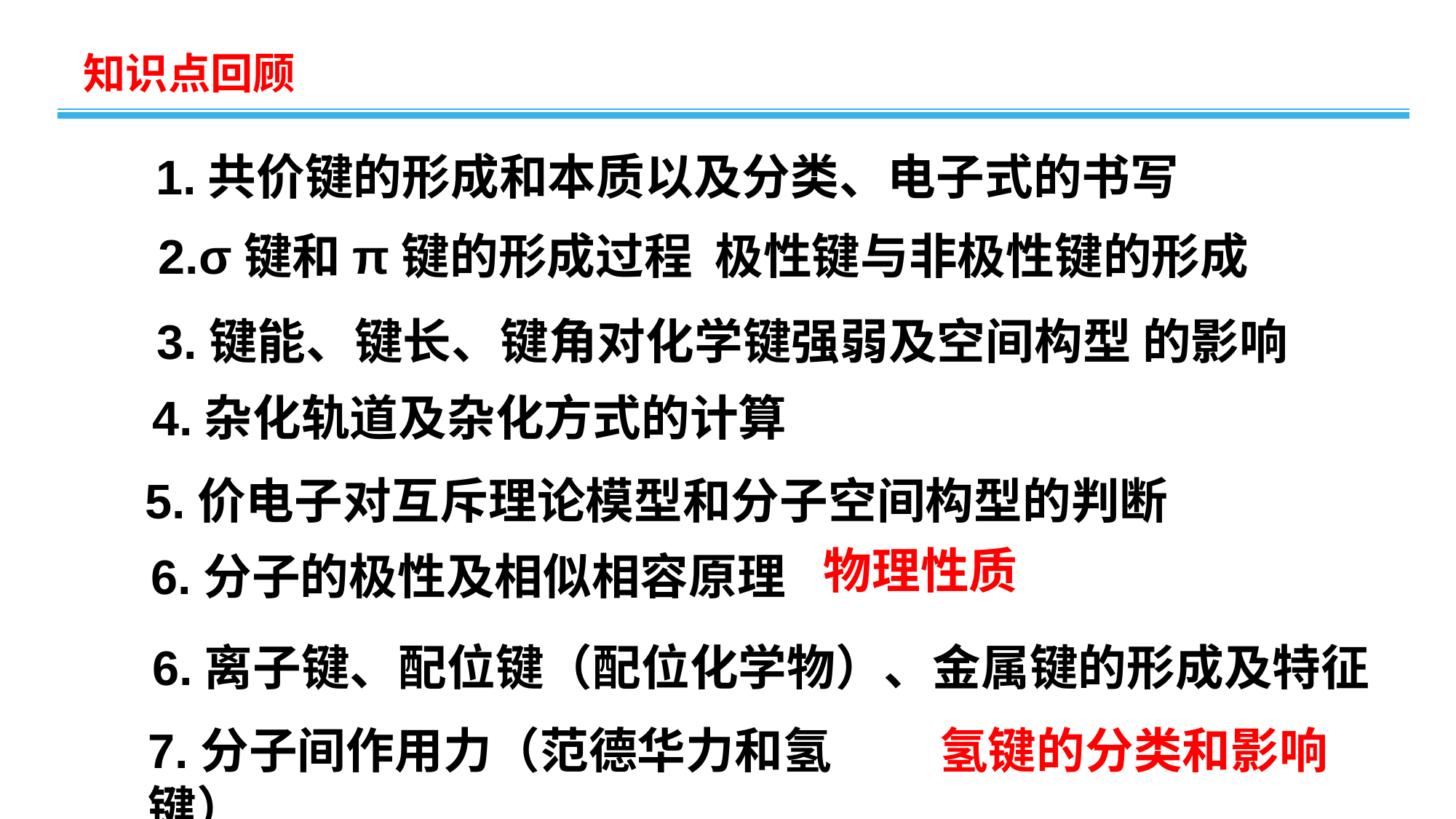

知识点回顾
1.共价键的形成和本质以及分类、电子式的书写
2.σ键和π键的形成过程  极性键与非极性键的形成
3.键能、键长、键角对化学键强弱及空间构型 的影响
4.杂化轨道及杂化方式的计算
5.价电子对互斥理论模型和分子空间构型的判断
物理性质
6.分子的极性及相似相容原理
6.离子键、配位键（配位化学物）、金属键的形成及特征
7.分子间作用力（范德华力和氢键）
氢键的分类和影响